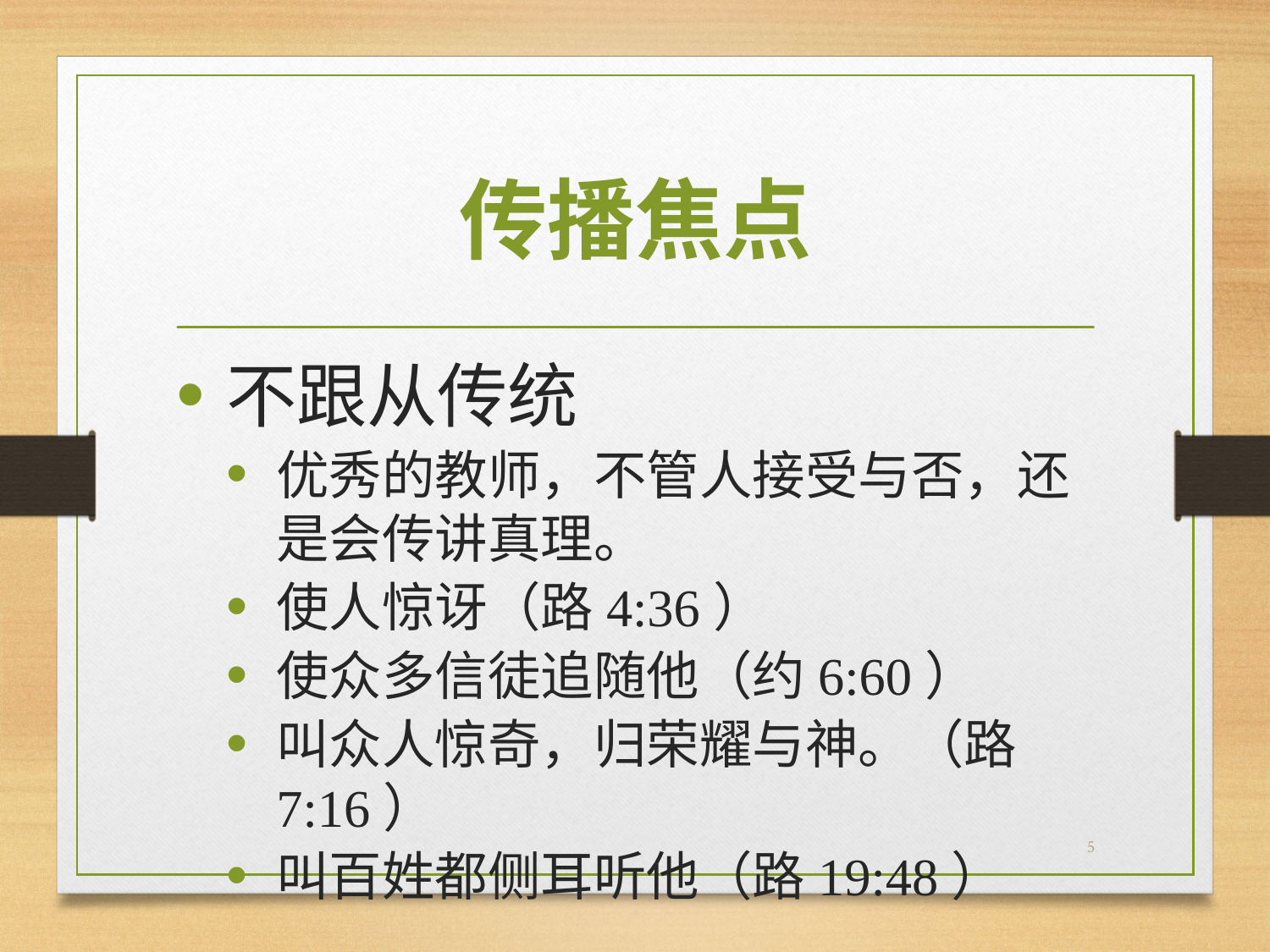

# 传播焦点
不跟从传统
优秀的教师，不管人接受与否，还是会传讲真理。
使人惊讶（路4:36）
使众多信徒追随他（约6:60）
叫众人惊奇，归荣耀与神。（路7:16）
叫百姓都侧耳听他（路19:48）

5